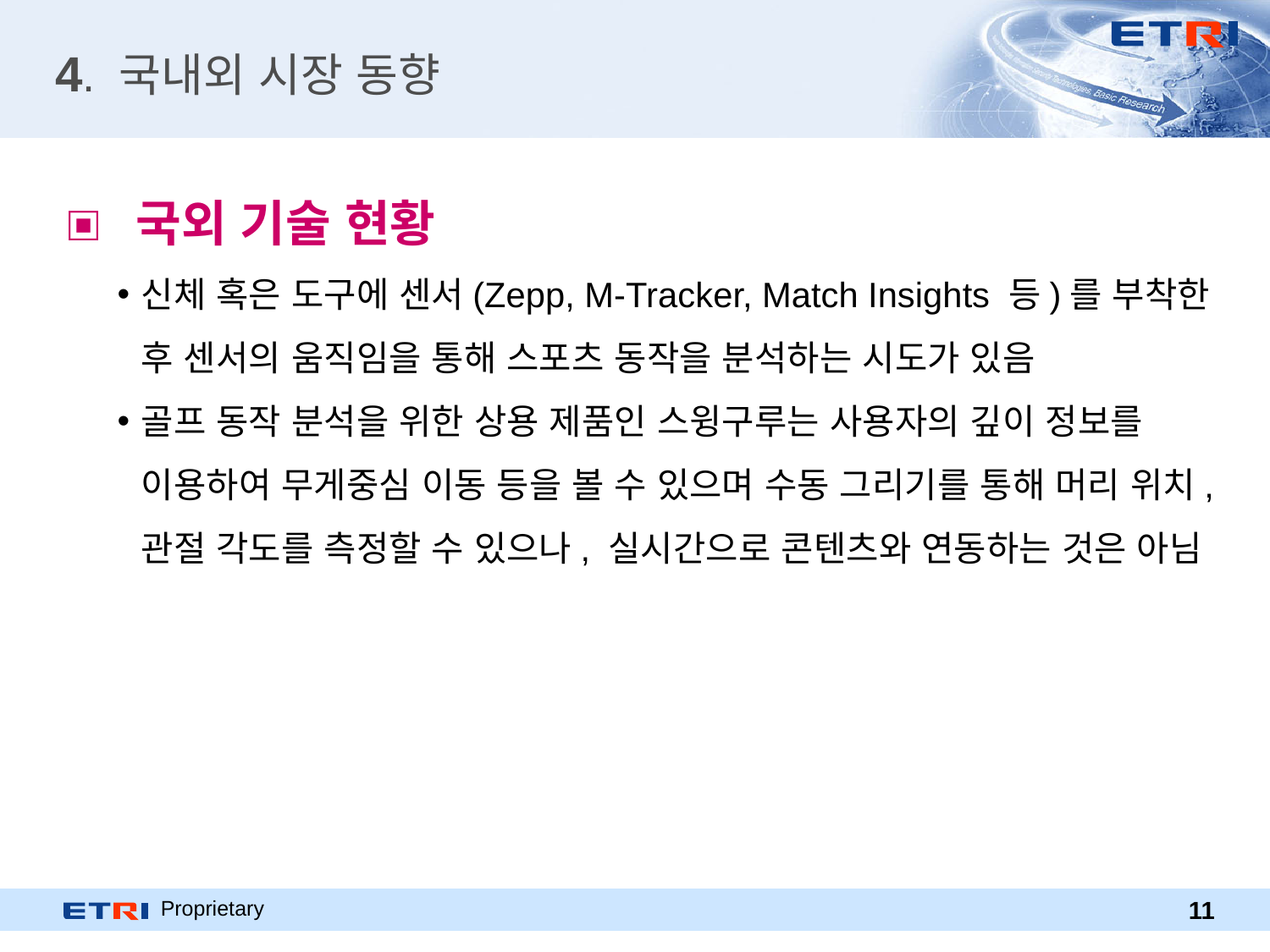

# 4. 국내외 시장 동향
 국외 기술 현황
신체 혹은 도구에 센서(Zepp, M-Tracker, Match Insights 등)를 부착한 후 센서의 움직임을 통해 스포츠 동작을 분석하는 시도가 있음
골프 동작 분석을 위한 상용 제품인 스윙구루는 사용자의 깊이 정보를 이용하여 무게중심 이동 등을 볼 수 있으며 수동 그리기를 통해 머리 위치, 관절 각도를 측정할 수 있으나, 실시간으로 콘텐츠와 연동하는 것은 아님

11